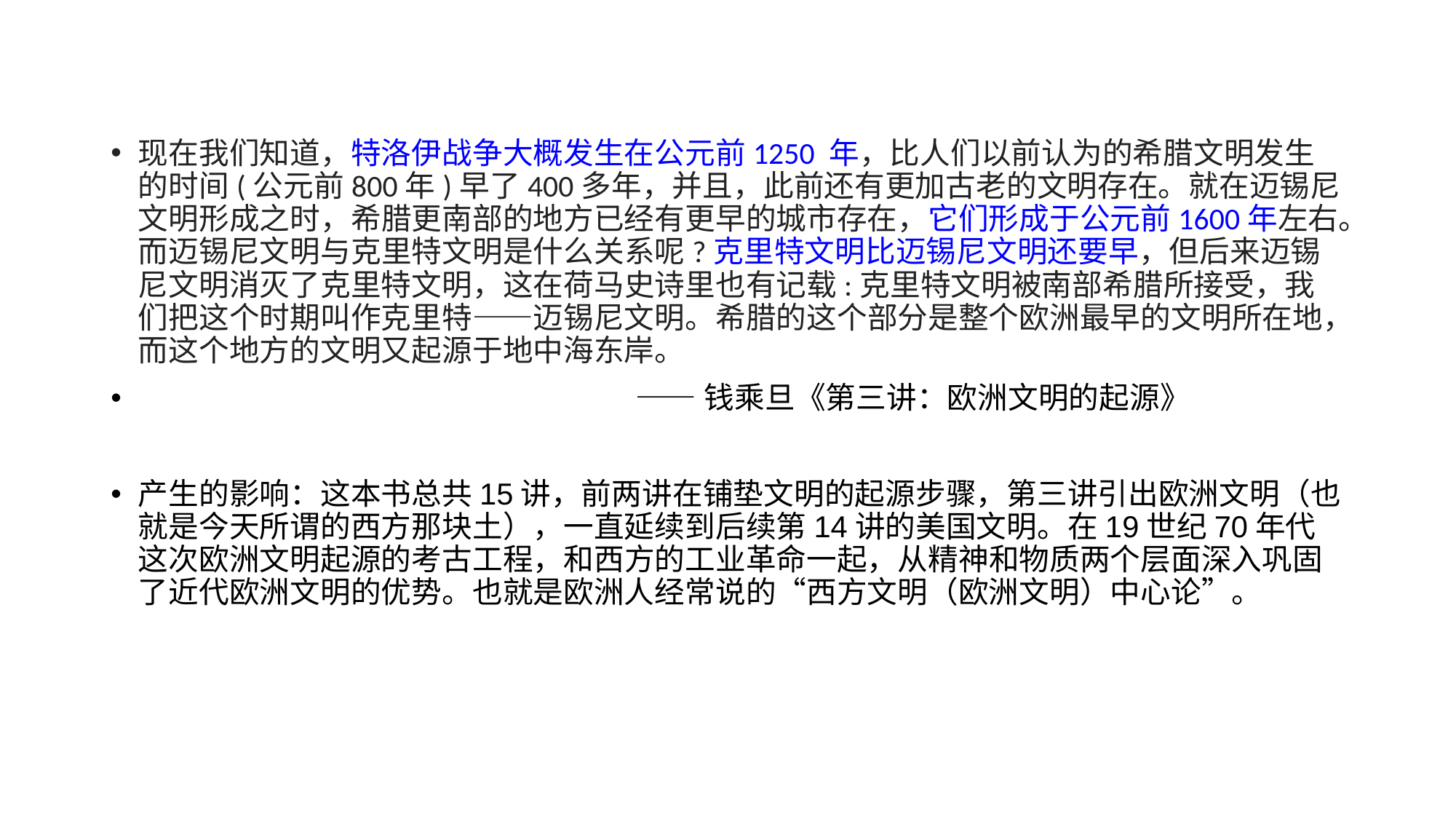

现在我们知道，特洛伊战争大概发生在公元前1250 年，比人们以前认为的希腊文明发生的时间(公元前800年)早了400多年，并且，此前还有更加古老的文明存在。就在迈锡尼文明形成之时，希腊更南部的地方已经有更早的城市存在，它们形成于公元前1600年左右。而迈锡尼文明与克里特文明是什么关系呢?克里特文明比迈锡尼文明还要早，但后来迈锡尼文明消灭了克里特文明，这在荷马史诗里也有记载:克里特文明被南部希腊所接受，我们把这个时期叫作克里特——迈锡尼文明。希腊的这个部分是整个欧洲最早的文明所在地，而这个地方的文明又起源于地中海东岸。
                                                                          ——钱乘旦《第三讲：欧洲文明的起源》

产生的影响：这本书总共15讲，前两讲在铺垫文明的起源步骤，第三讲引出欧洲文明（也就是今天所谓的西方那块土），一直延续到后续第14讲的美国文明。在19世纪70年代这次欧洲文明起源的考古工程，和西方的工业革命一起，从精神和物质两个层面深入巩固了近代欧洲文明的优势。也就是欧洲人经常说的“西方文明（欧洲文明）中心论”。